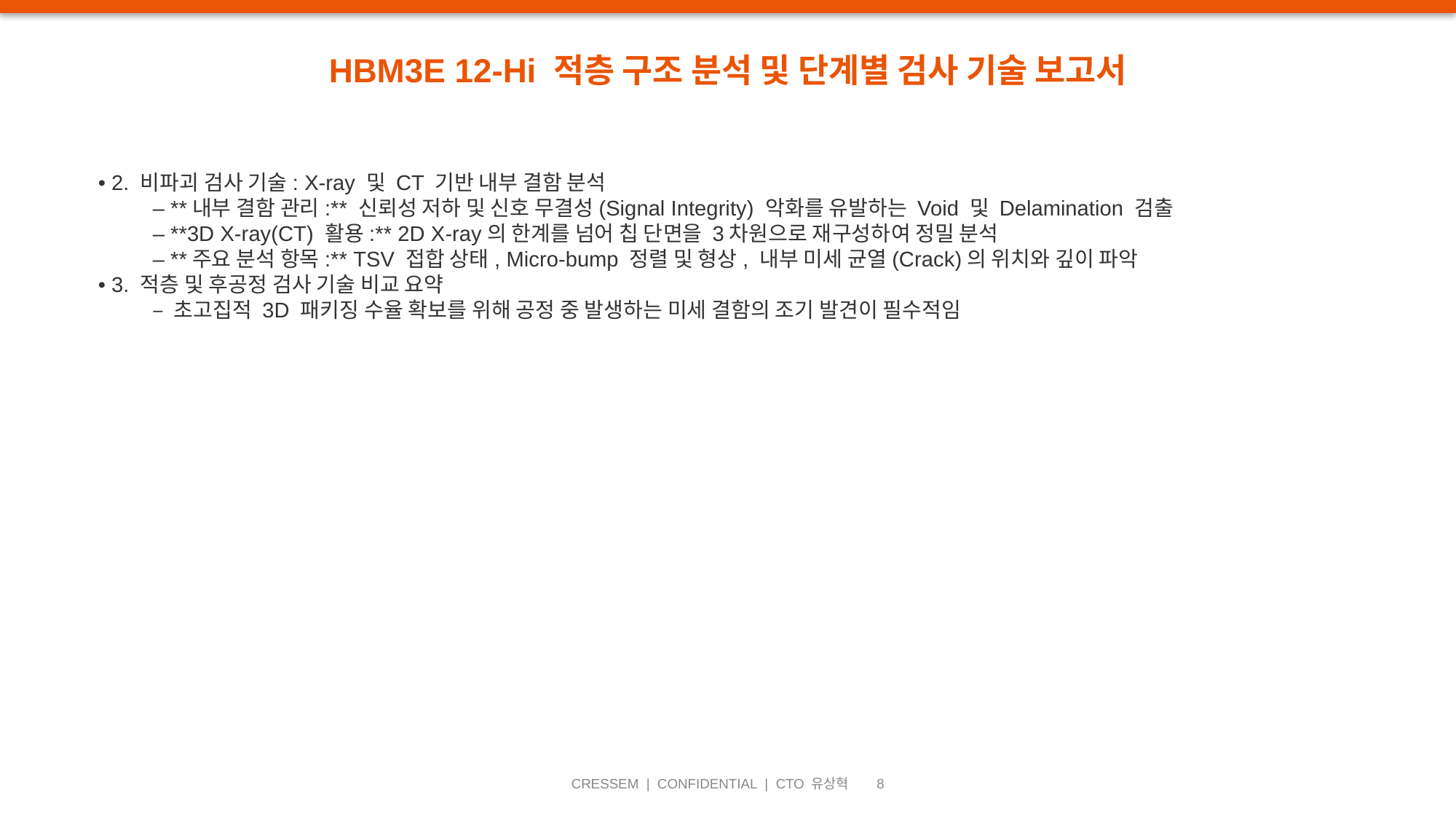

HBM3E 12-Hi 적층 구조 분석 및 단계별 검사 기술 보고서
• 2. 비파괴 검사 기술: X-ray 및 CT 기반 내부 결함 분석
– **내부 결함 관리:** 신뢰성 저하 및 신호 무결성(Signal Integrity) 악화를 유발하는 Void 및 Delamination 검출
– **3D X-ray(CT) 활용:** 2D X-ray의 한계를 넘어 칩 단면을 3차원으로 재구성하여 정밀 분석
– **주요 분석 항목:** TSV 접합 상태, Micro-bump 정렬 및 형상, 내부 미세 균열(Crack)의 위치와 깊이 파악
• 3. 적층 및 후공정 검사 기술 비교 요약
– 초고집적 3D 패키징 수율 확보를 위해 공정 중 발생하는 미세 결함의 조기 발견이 필수적임
CRESSEM  |  CONFIDENTIAL  |  CTO 유상혁        8